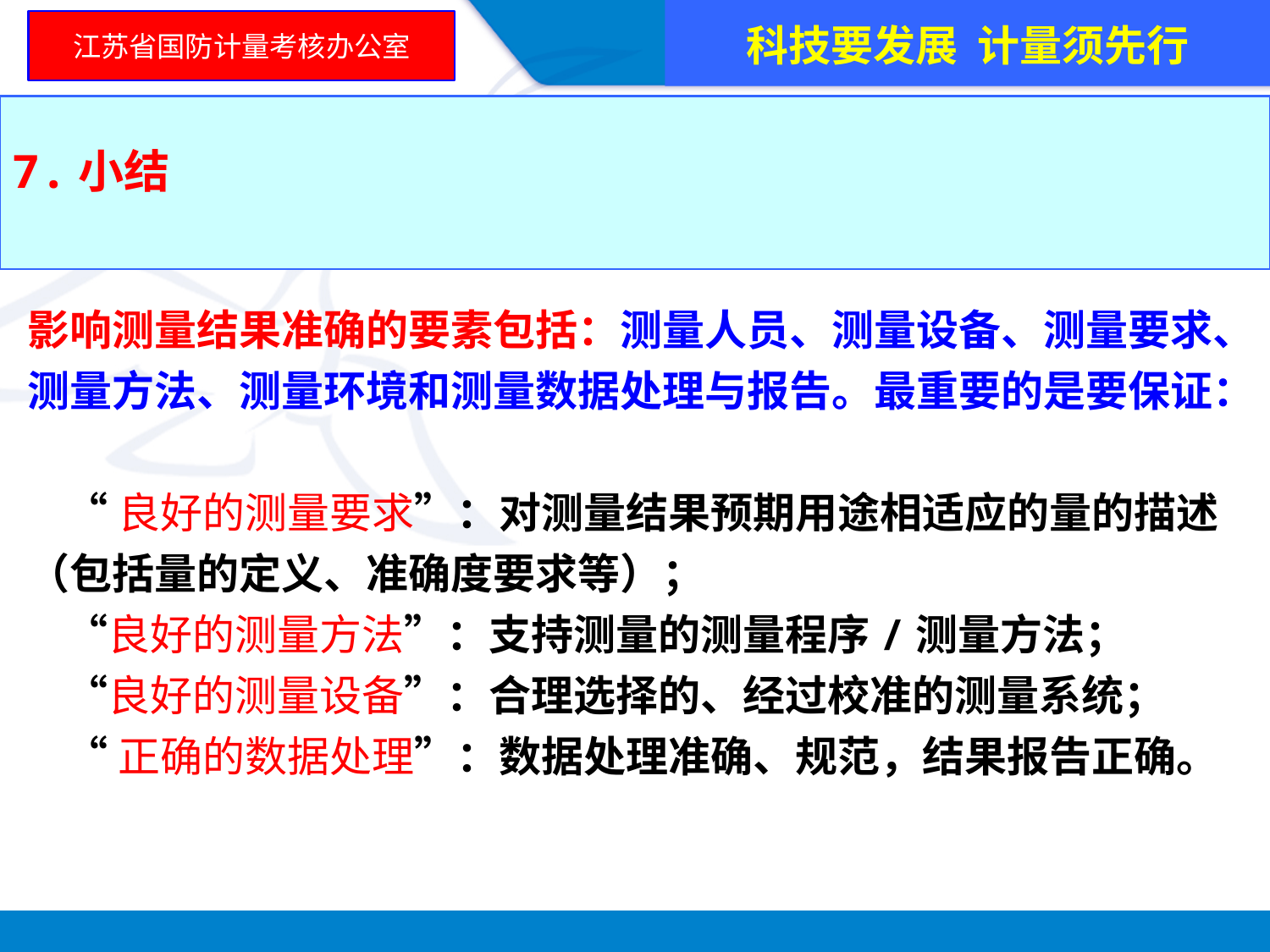

科技要发展  计量须先行
江苏省国防计量考核办公室
7.小结

影响测量结果准确的要素包括：测量人员、测量设备、测量要求、测量方法、测量环境和测量数据处理与报告。最重要的是要保证：

    “良好的测量要求”：对测量结果预期用途相适应的量的描述（包括量的定义、准确度要求等）；
    “良好的测量方法”：支持测量的测量程序/测量方法；
    “良好的测量设备”：合理选择的、经过校准的测量系统；
    “正确的数据处理”：数据处理准确、规范，结果报告正确。